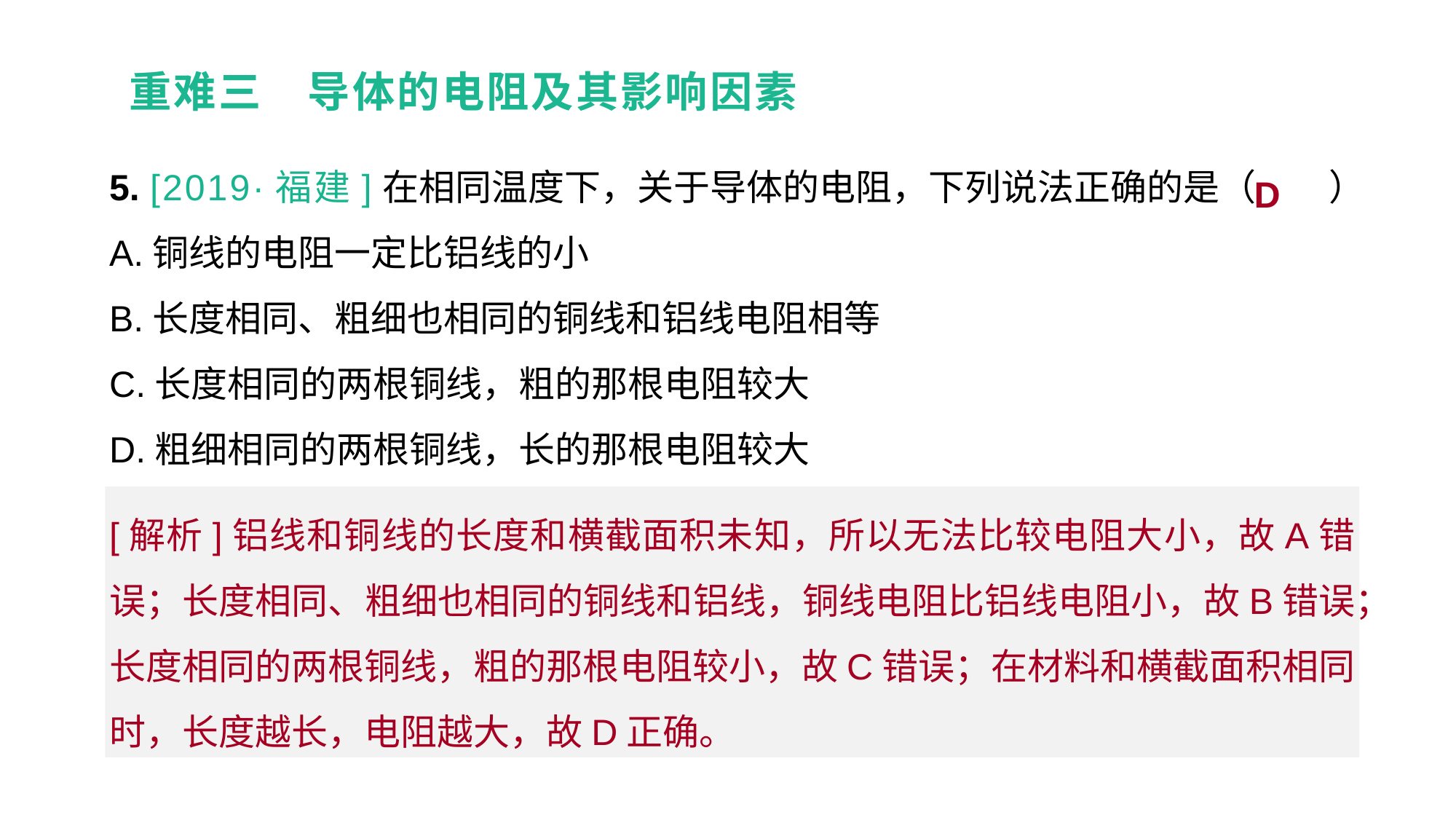

重难三　导体的电阻及其影响因素
5. [2019·福建]在相同温度下，关于导体的电阻，下列说法正确的是（　　）
A.铜线的电阻一定比铝线的小
B.长度相同、粗细也相同的铜线和铝线电阻相等
C.长度相同的两根铜线，粗的那根电阻较大
D.粗细相同的两根铜线，长的那根电阻较大
D
重难突破 能力提升
[解析]铝线和铜线的长度和横截面积未知，所以无法比较电阻大小，故A错误；长度相同、粗细也相同的铜线和铝线，铜线电阻比铝线电阻小，故B错误；长度相同的两根铜线，粗的那根电阻较小，故C错误；在材料和横截面积相同时，长度越长，电阻越大，故D正确。